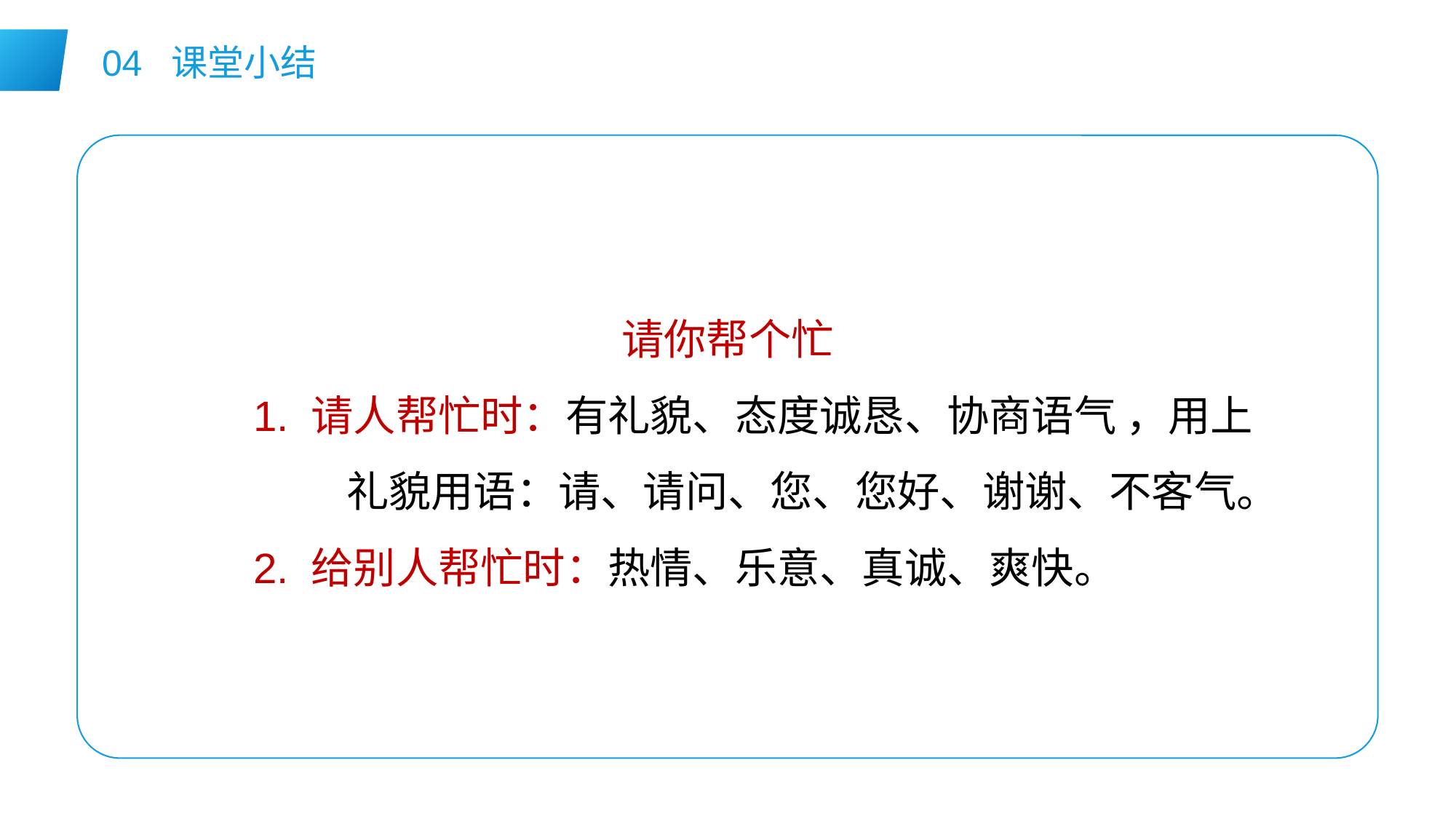

04  课堂小结

请你帮个忙
     1. 请人帮忙时：有礼貌、态度诚恳、协商语气 ，用上
               礼貌用语：请、请问、您、您好、谢谢、不客气。
     2. 给别人帮忙时：热情、乐意、真诚、爽快。